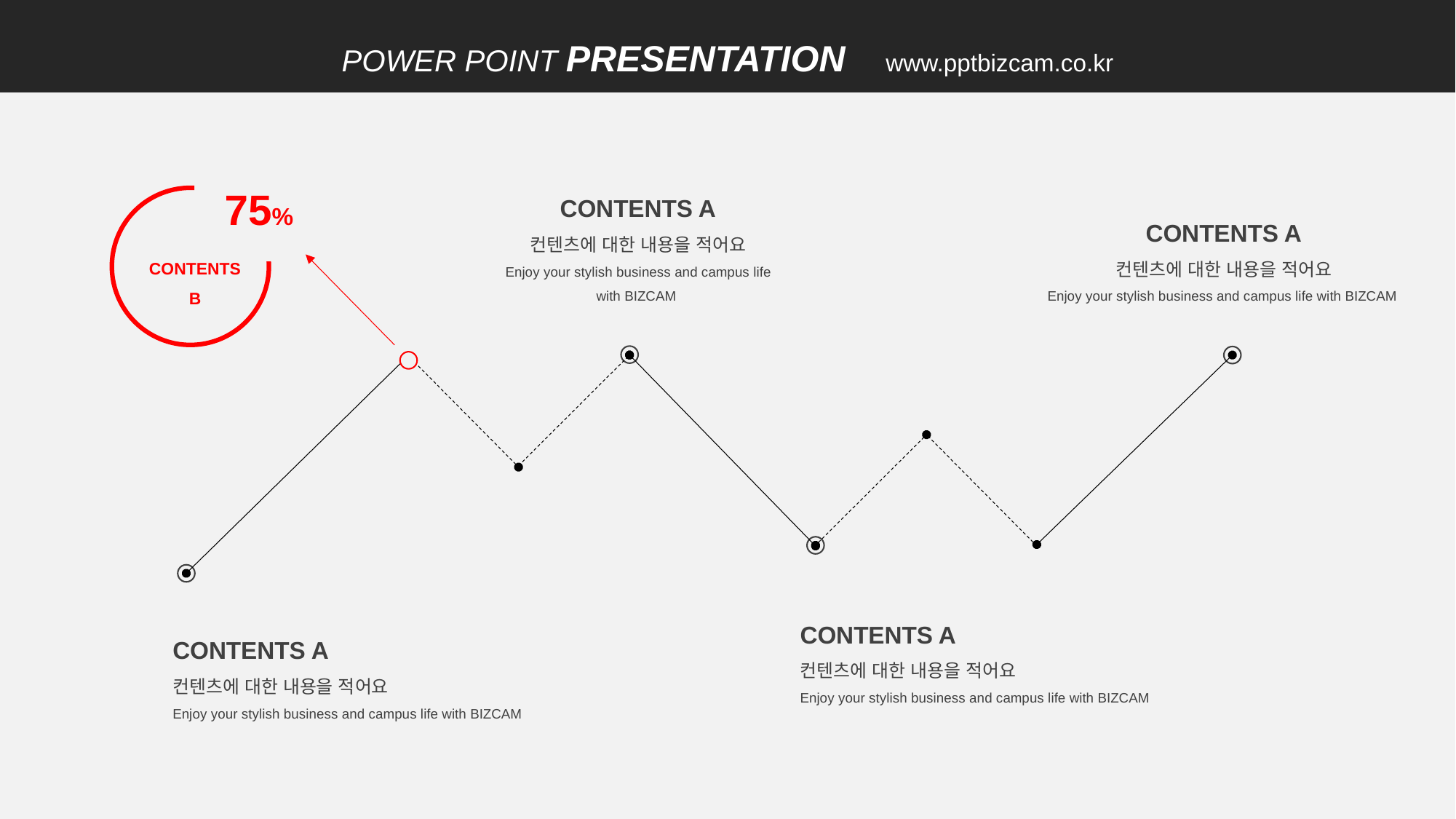

POWER POINT PRESENTATION    www.pptbizcam.co.kr
CONTENTS A
컨텐츠에 대한 내용을 적어요
Enjoy your stylish business and campus life with BIZCAM
75%

CONTENTS A
컨텐츠에 대한 내용을 적어요
Enjoy your stylish business and campus life with BIZCAM
CONTENTS B

CONTENTS A
컨텐츠에 대한 내용을 적어요
Enjoy your stylish business and campus life with BIZCAM
CONTENTS A
컨텐츠에 대한 내용을 적어요
Enjoy your stylish business and campus life with BIZCAM